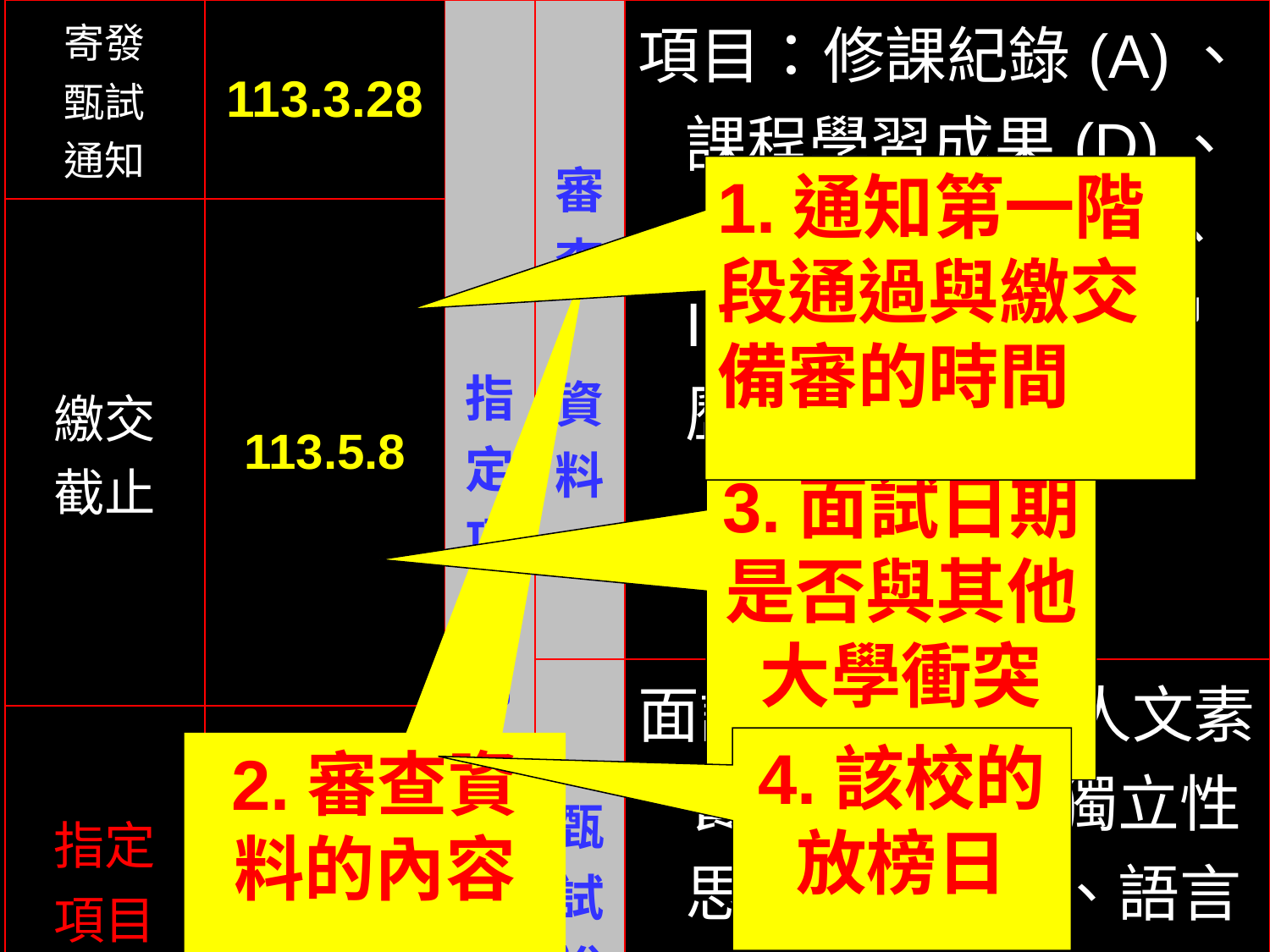

| 寄發 甄試 通知 | 113.3.28 | 指 定 項 目 內 容 | 審 查 資 料 | 項目：修課紀錄(A)、課程學習成果(D)、多元表現(F、G、I、M、N)、學習歷程自述(P) |
| --- | --- | --- | --- | --- |
| 繳交 截止 | 113.5.8 |  |  |  |
|  |  |  | 甄 試 說 明 | 面談著重學生的人文素養、責任感、獨立性思考、同理心、語言溝通能力。 |
| 指定 項目 甄試 日期 | 113.5.25 至 113.5.26 |  |  |  |
| 榜示 | 111.5.31 | 備 註 |  |  |
| 成績複查 截止 | 111.6.2 |  |  |  |
1.通知第一階段通過與繳交備審的時間
3.面試日期是否與其他大學衝突
4.該校的
放榜日
2.審查資料的內容